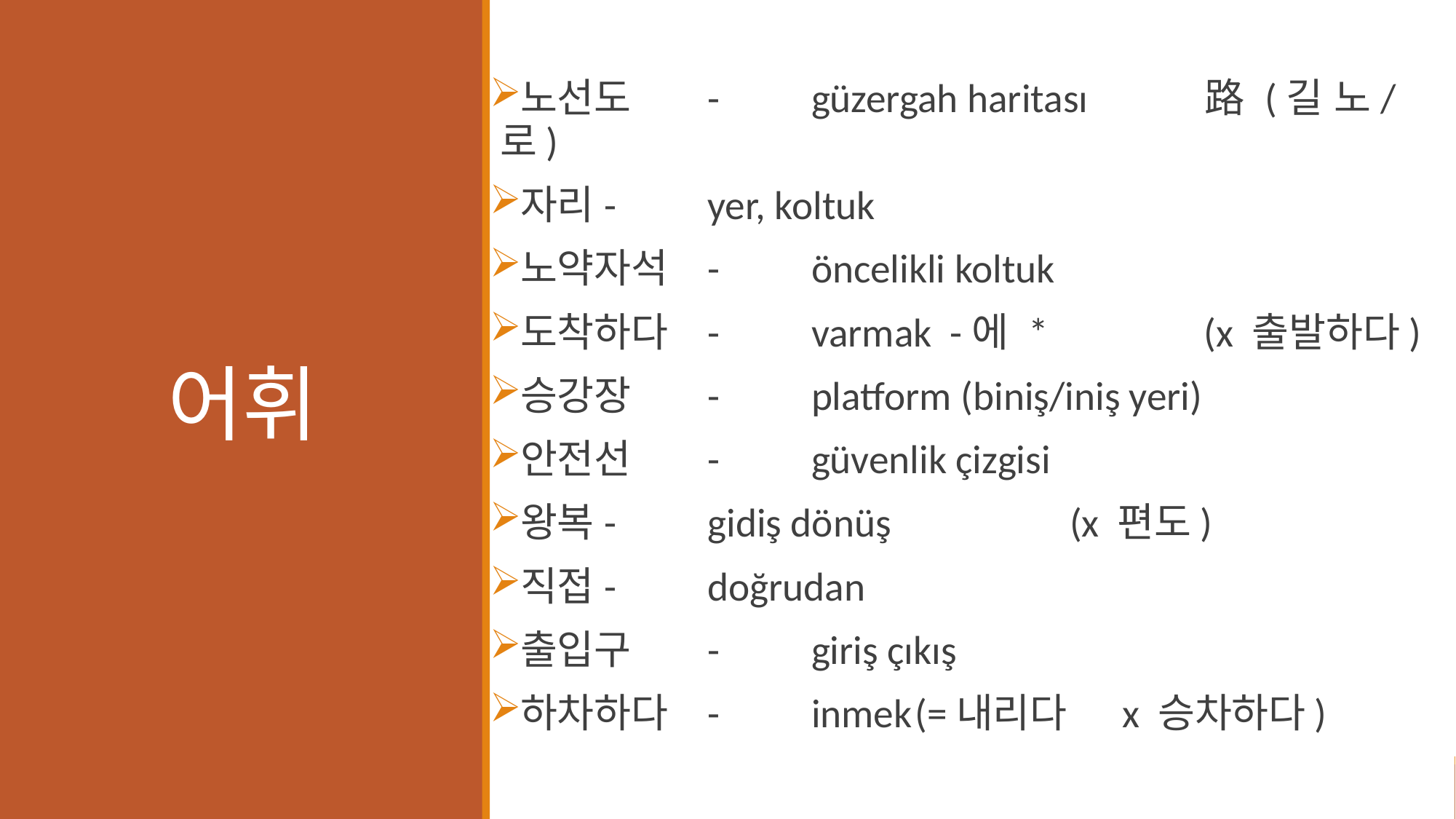

# 어휘
노선도	-	güzergah haritası 	        路 (길 노/로)
자리	-	yer, koltuk
노약자석	-	öncelikli koltuk
도착하다	-	varmak  -에 *	         (x 출발하다)
승강장	-	platform (biniş/iniş yeri)
안전선	-	güvenlik çizgisi
왕복	-	gidiş dönüş		                 (x 편도)
직접	-	doğrudan
출입구	-	giriş çıkış
하차하다	-	inmek		(=내리다	x 승차하다)